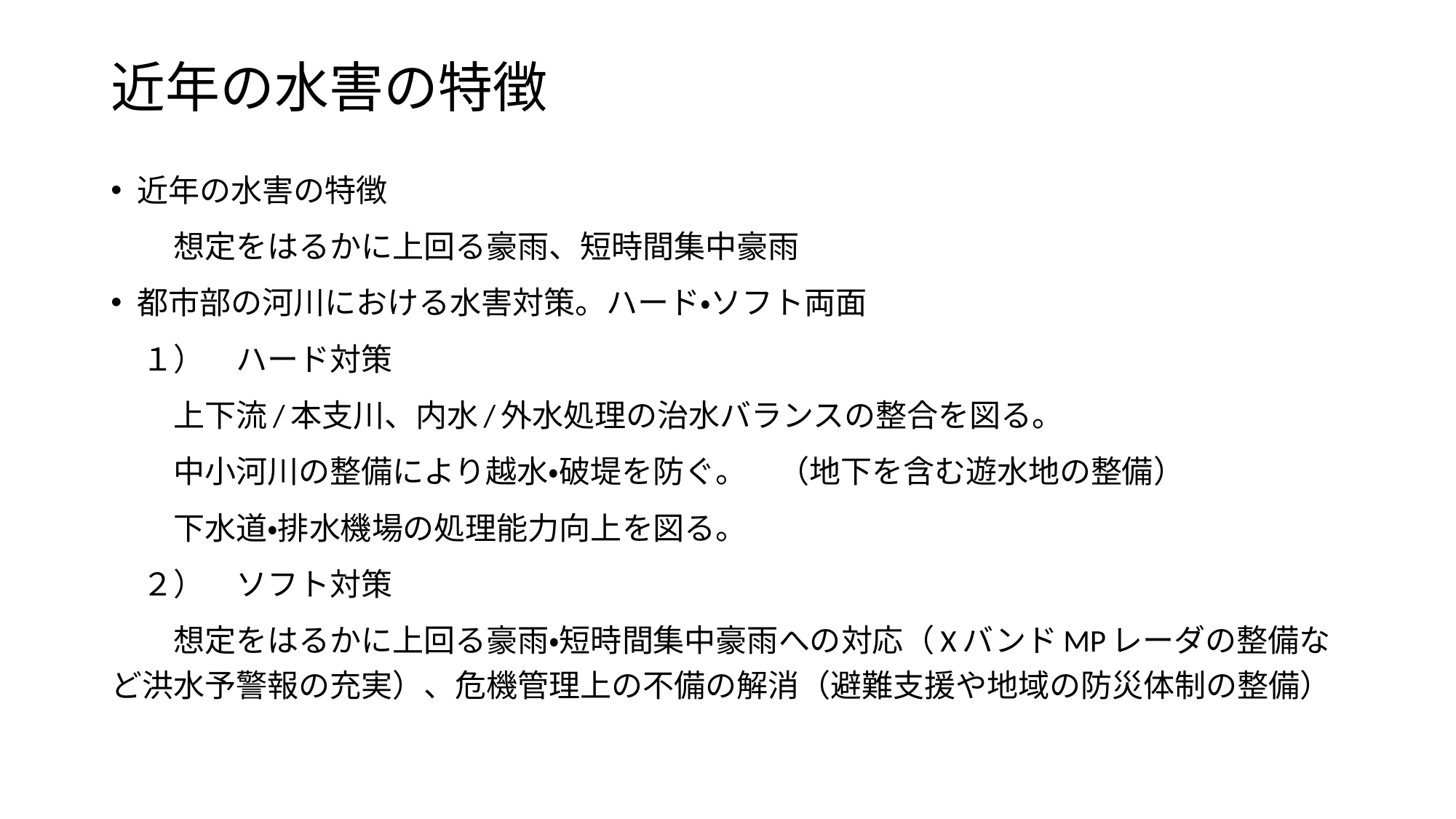

# 近年の水害の特徴
近年の水害の特徴
　　想定をはるかに上回る豪雨、短時間集中豪雨
都市部の河川における水害対策。ハード・ソフト両面
　１）　ハード対策
　　上下流/本支川、内水/外水処理の治水バランスの整合を図る。
　　中小河川の整備により越水・破堤を防ぐ。　（地下を含む遊水地の整備）
　　下水道・排水機場の処理能力向上を図る。
　２）　ソフト対策
　　想定をはるかに上回る豪雨・短時間集中豪雨への対応（XバンドMPレーダの整備など洪水予警報の充実）、危機管理上の不備の解消（避難支援や地域の防災体制の整備）